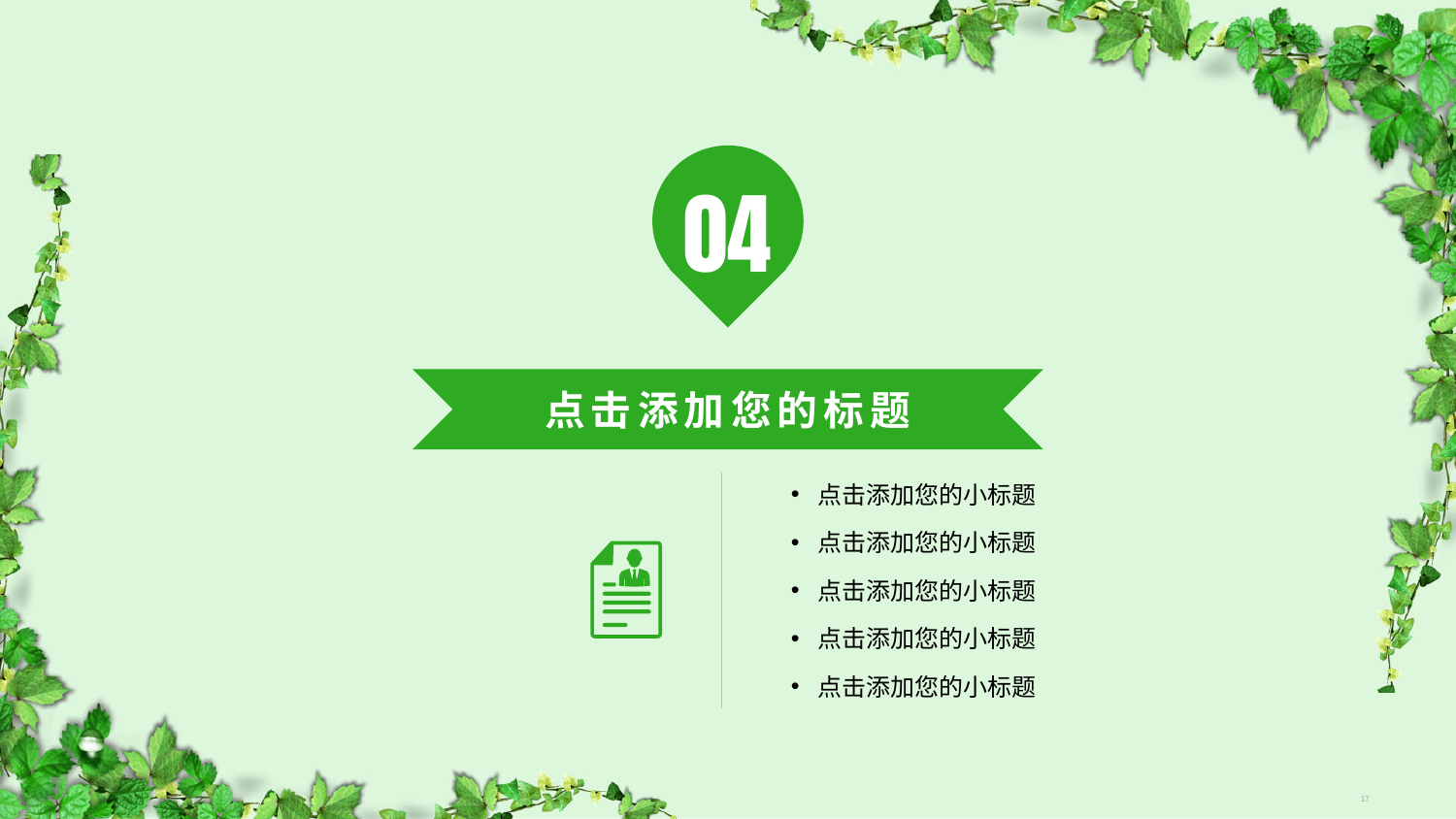

04

点击添加您的标题
点击添加您的小标题
点击添加您的小标题

点击添加您的小标题
点击添加您的小标题
点击添加您的小标题